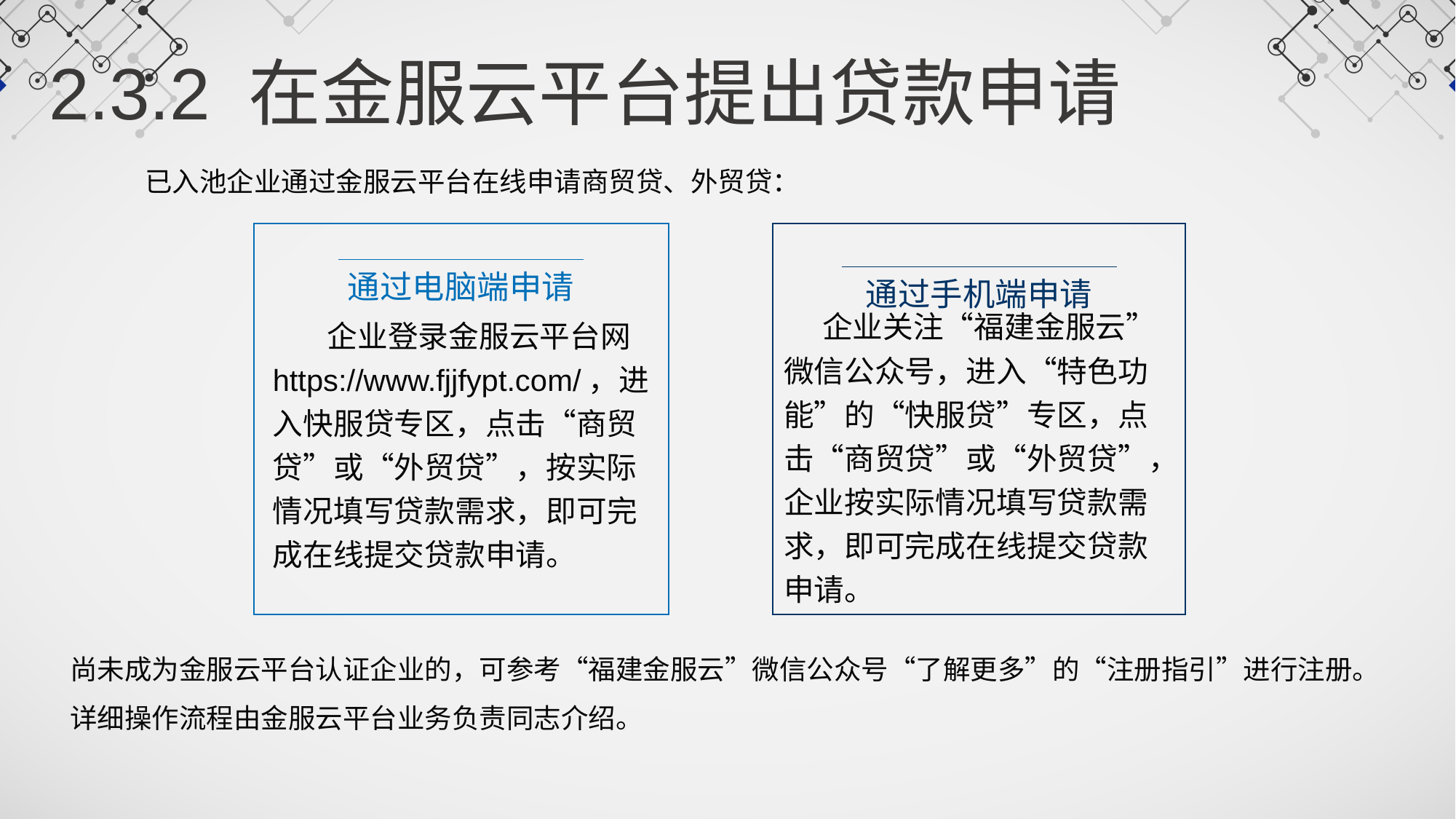

2.3.2 在金服云平台提出贷款申请
已入池企业通过金服云平台在线申请商贸贷、外贸贷：

       企业登录金服云平台网https://www.fjjfypt.com/，进入快服贷专区，点击“商贸贷”或“外贸贷”，按实际情况填写贷款需求，即可完成在线提交贷款申请。
通过电脑端申请

      企业关注“福建金服云”微信公众号，进入“特色功能”的“快服贷”专区，点击“商贸贷”或“外贸贷”，企业按实际情况填写贷款需求，即可完成在线提交贷款申请。
通过手机端申请
尚未成为金服云平台认证企业的，可参考“福建金服云”微信公众号“了解更多”的“注册指引”进行注册。
详细操作流程由金服云平台业务负责同志介绍。